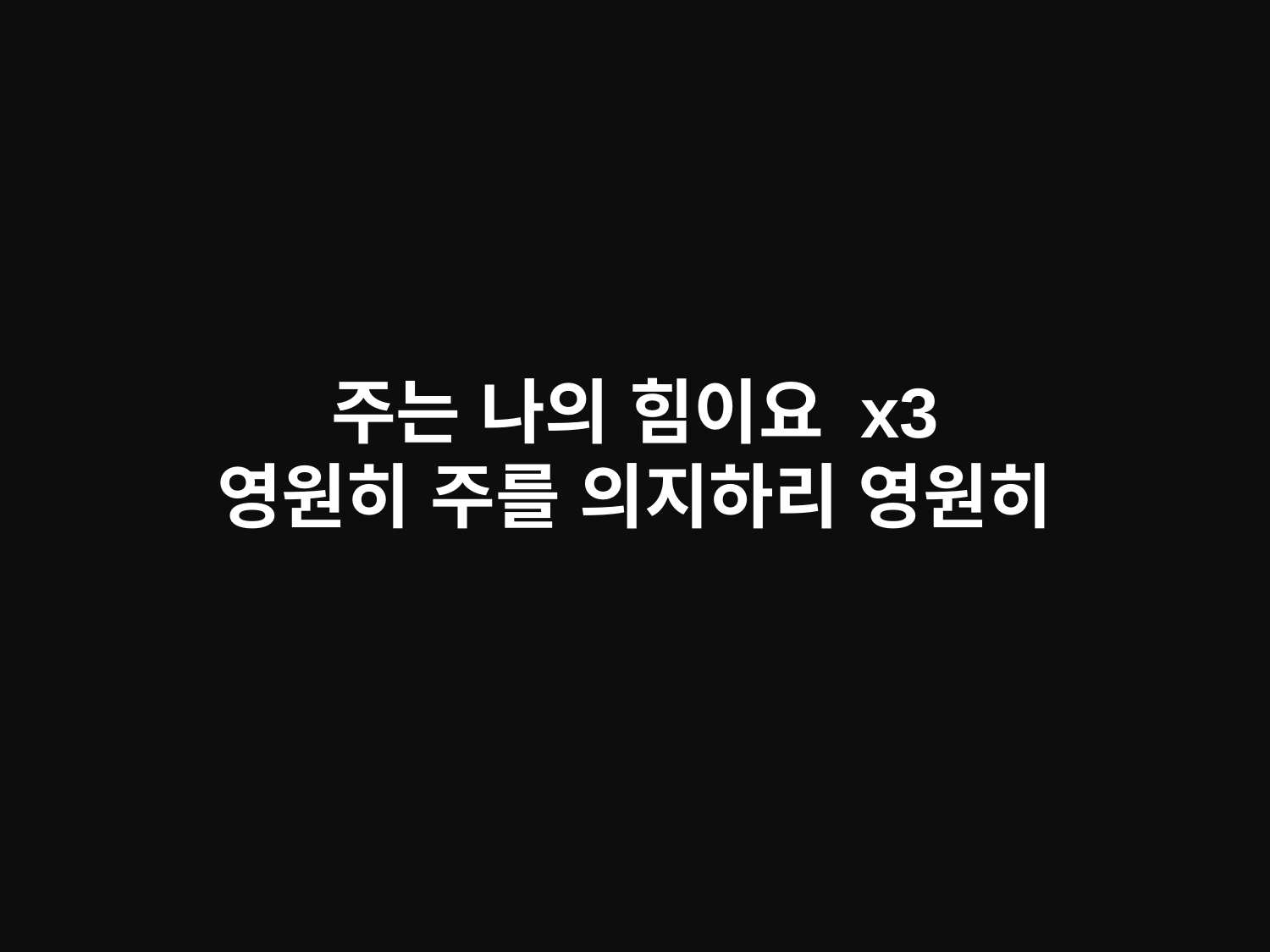

# 주는 나의 힘이요 x3 영원히 주를 의지하리 영원히